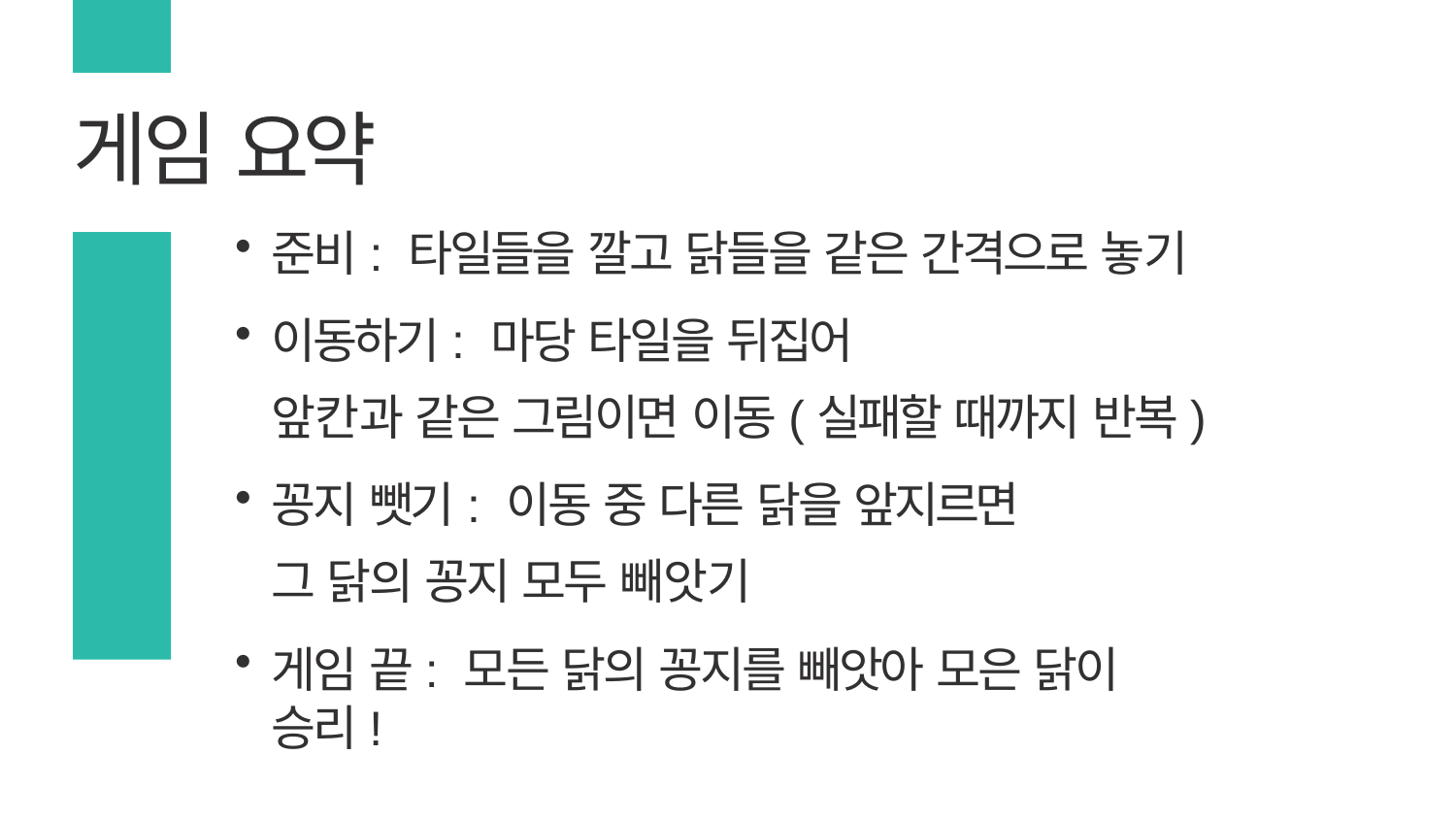

# 게임 요약
준비: 타일들을 깔고 닭들을 같은 간격으로 놓기
이동하기: 마당 타일을 뒤집어
앞칸과 같은 그림이면 이동(실패할 때까지 반복)
꽁지 뺏기: 이동 중 다른 닭을 앞지르면
그 닭의 꽁지 모두 빼앗기
게임 끝: 모든 닭의 꽁지를 빼앗아 모은 닭이 승리!